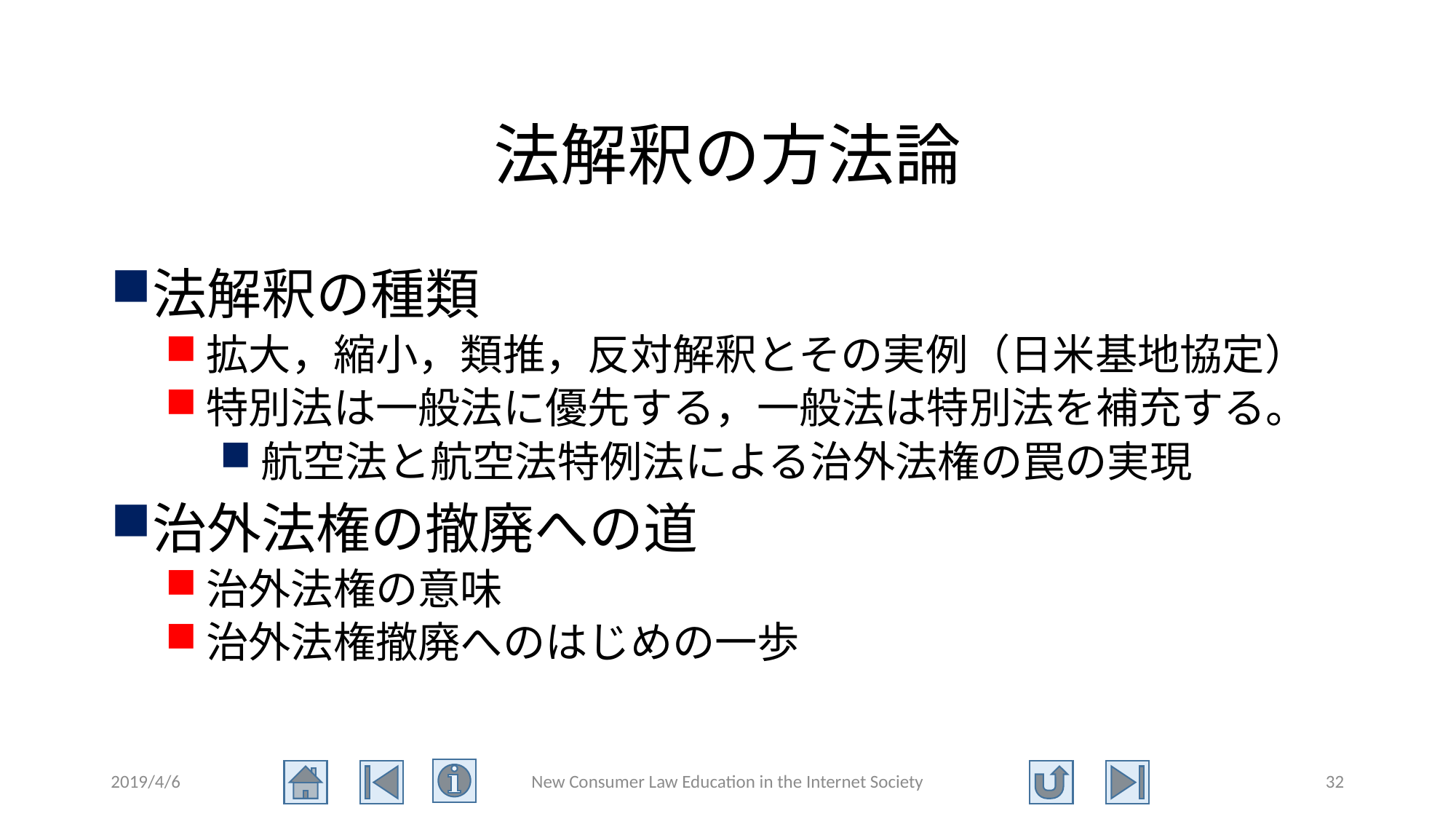

# 法解釈の方法論
法解釈の種類
拡大，縮小，類推，反対解釈とその実例（日米基地協定）
特別法は一般法に優先する，一般法は特別法を補充する。
航空法と航空法特例法による治外法権の罠の実現
治外法権の撤廃への道
治外法権の意味
治外法権撤廃へのはじめの一歩
2019/4/6
New Consumer Law Education in the Internet Society
32